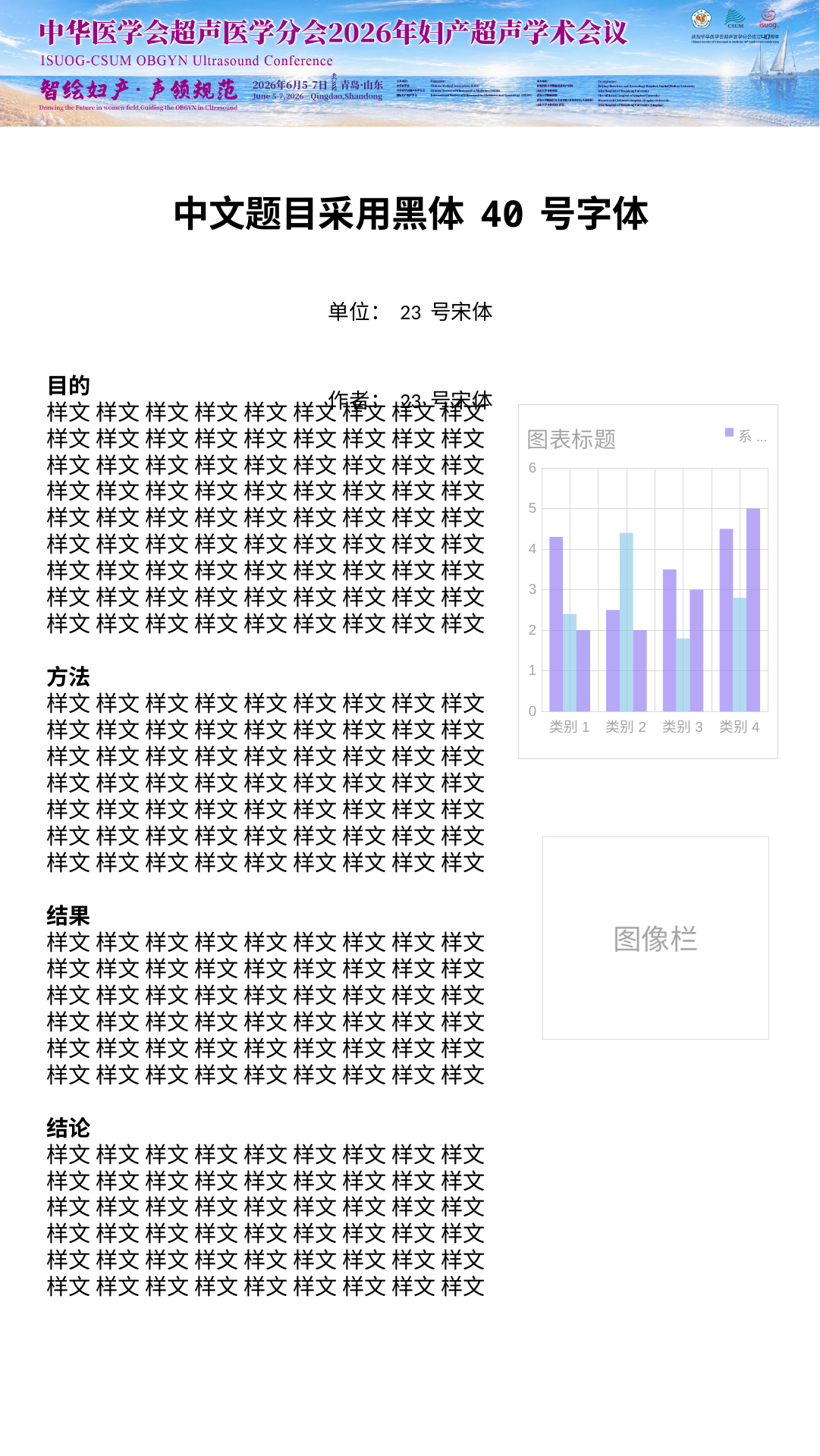

中文题目采用黑体40号字体
单位：23号宋体
作者：23号宋体
目的
样文 样文 样文 样文 样文 样文 样文 样文 样文 样文 样文 样文 样文 样文 样文 样文 样文 样文 样文 样文 样文 样文 样文 样文 样文 样文 样文 样文 样文 样文 样文 样文 样文 样文 样文 样文 样文 样文 样文 样文 样文 样文 样文 样文 样文 样文 样文 样文 样文 样文 样文 样文 样文 样文 样文 样文 样文 样文 样文 样文 样文 样文 样文 样文 样文 样文 样文 样文 样文 样文 样文 样文
样文 样文 样文 样文 样文 样文 样文 样文 样文

方法
样文 样文 样文 样文 样文 样文 样文 样文 样文 样文 样文 样文 样文 样文 样文 样文 样文 样文 样文 样文 样文 样文 样文 样文 样文 样文 样文 样文 样文 样文 样文 样文 样文 样文 样文 样文 样文 样文 样文 样文 样文 样文 样文 样文 样文 样文 样文 样文 样文 样文 样文 样文 样文 样文 样文 样文 样文 样文 样文 样文 样文 样文 样文

结果
样文 样文 样文 样文 样文 样文 样文 样文 样文 样文 样文 样文 样文 样文 样文 样文 样文 样文 样文 样文 样文 样文 样文 样文 样文 样文 样文 样文 样文 样文 样文 样文 样文 样文 样文 样文 样文 样文 样文 样文 样文 样文 样文 样文 样文 样文 样文 样文 样文 样文 样文 样文 样文 样文

结论
样文 样文 样文 样文 样文 样文 样文 样文 样文 样文 样文 样文 样文 样文 样文 样文 样文 样文 样文 样文 样文 样文 样文 样文 样文 样文 样文 样文 样文 样文 样文 样文 样文 样文 样文 样文 样文 样文 样文 样文 样文 样文 样文 样文 样文 样文 样文 样文 样文 样文 样文 样文 样文 样文

### Chart: 图表标题

| Category | 系列 1 | 系列 2 | 系列 3 |
|---|---|---|---|
| 类别1 | 4.3 | 2.4 | 2.0 |
| 类别2 | 2.5 | 4.4 | 2.0 |
| 类别3 | 3.5 | 1.8 | 3.0 |
| 类别4 | 4.5 | 2.8 | 5.0 |
图像栏